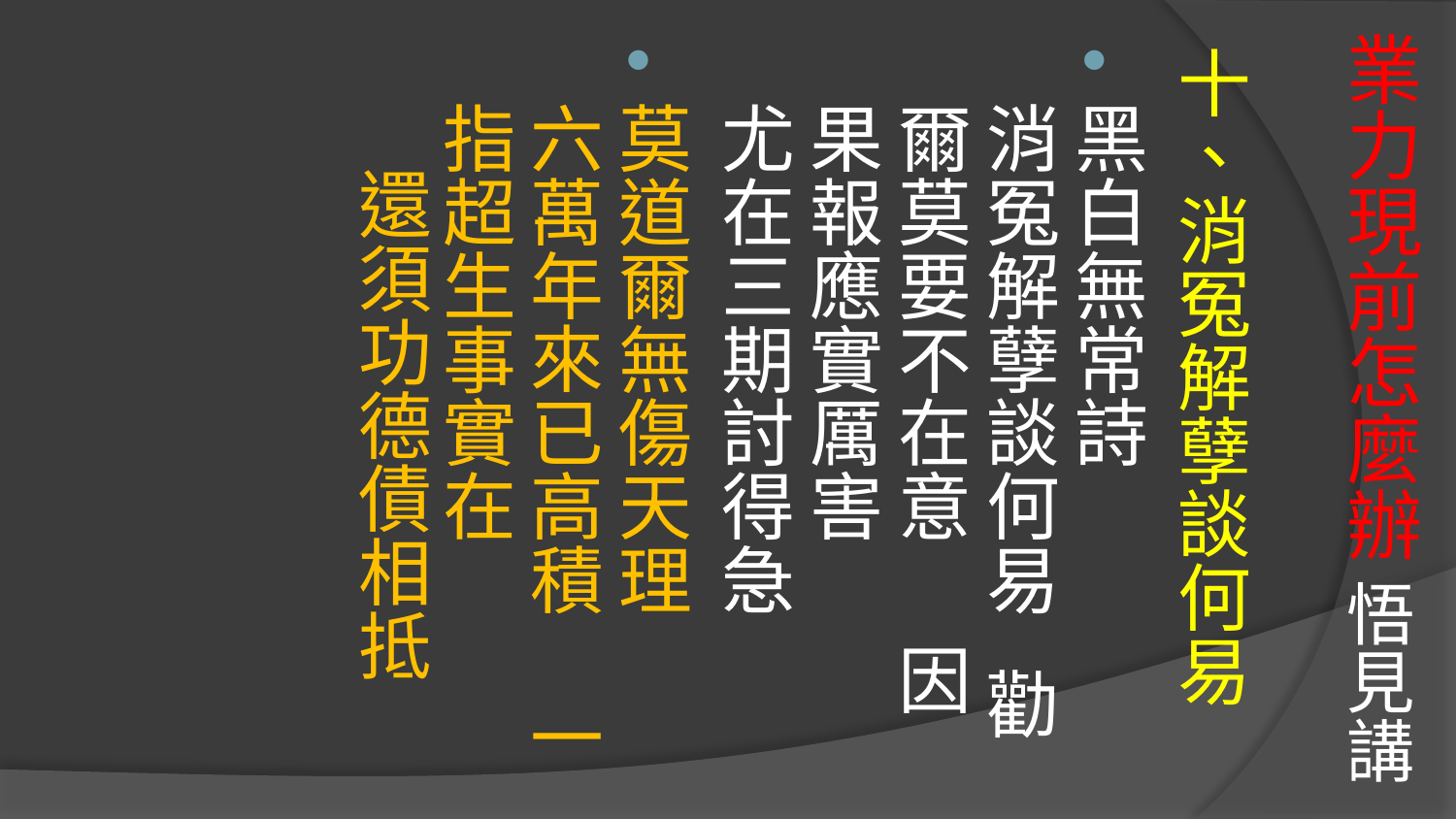

# 業力現前怎麼辦 悟見講
十、消冤解孽談何易
黑白無常詩                  消冤解孽談何易   勸爾莫要不在意      因果報應實厲害               尤在三期討得急
莫道爾無傷天理         六萬年來已高積     一指超生事實在                   還須功德債相抵